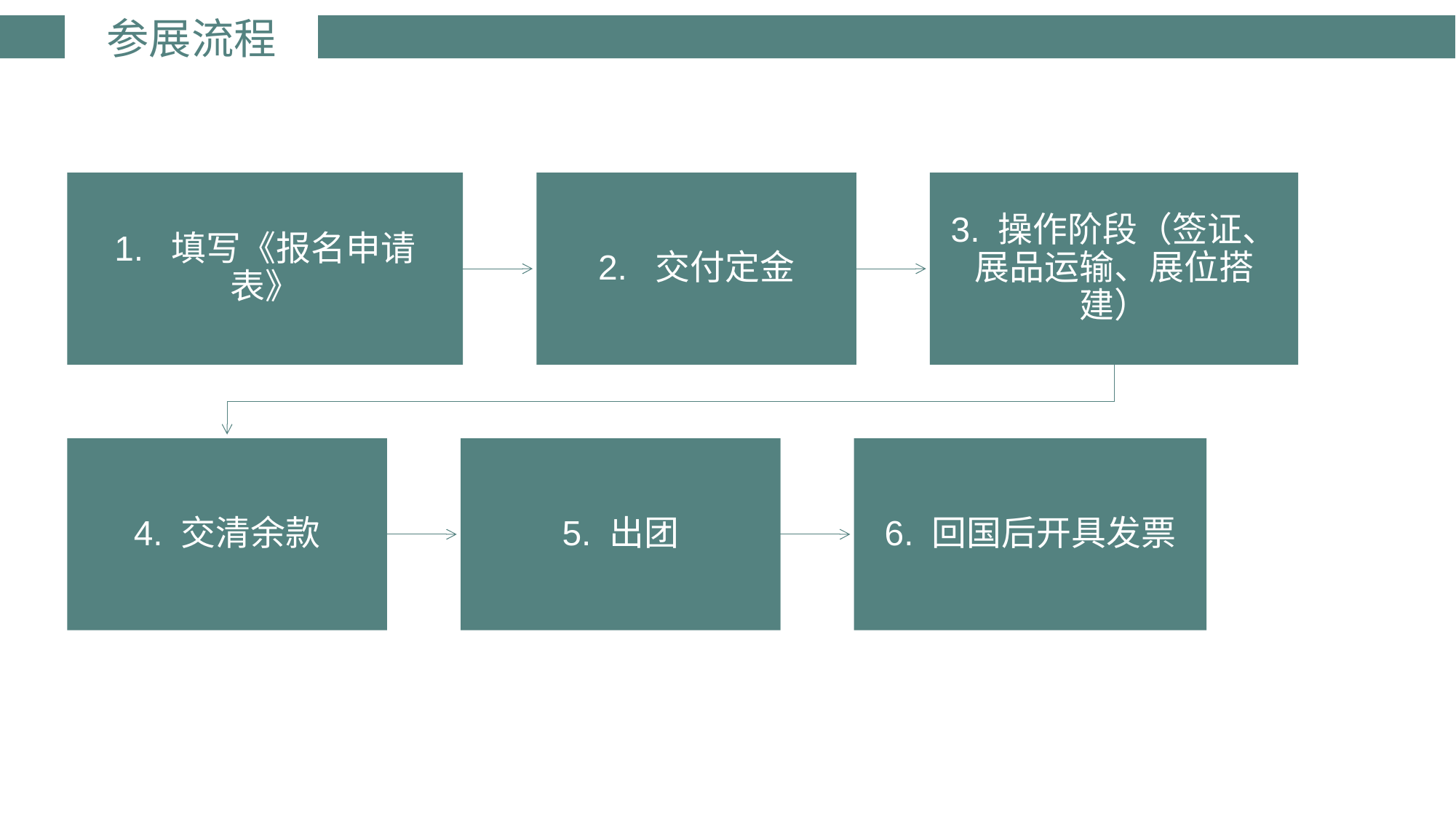

# 参展流程

1.  填写《报名申请表》

2.  交付定金

3. 操作阶段（签证、展品运输、展位搭建）

4. 交清余款

5. 出团
6. 回国后开具发票